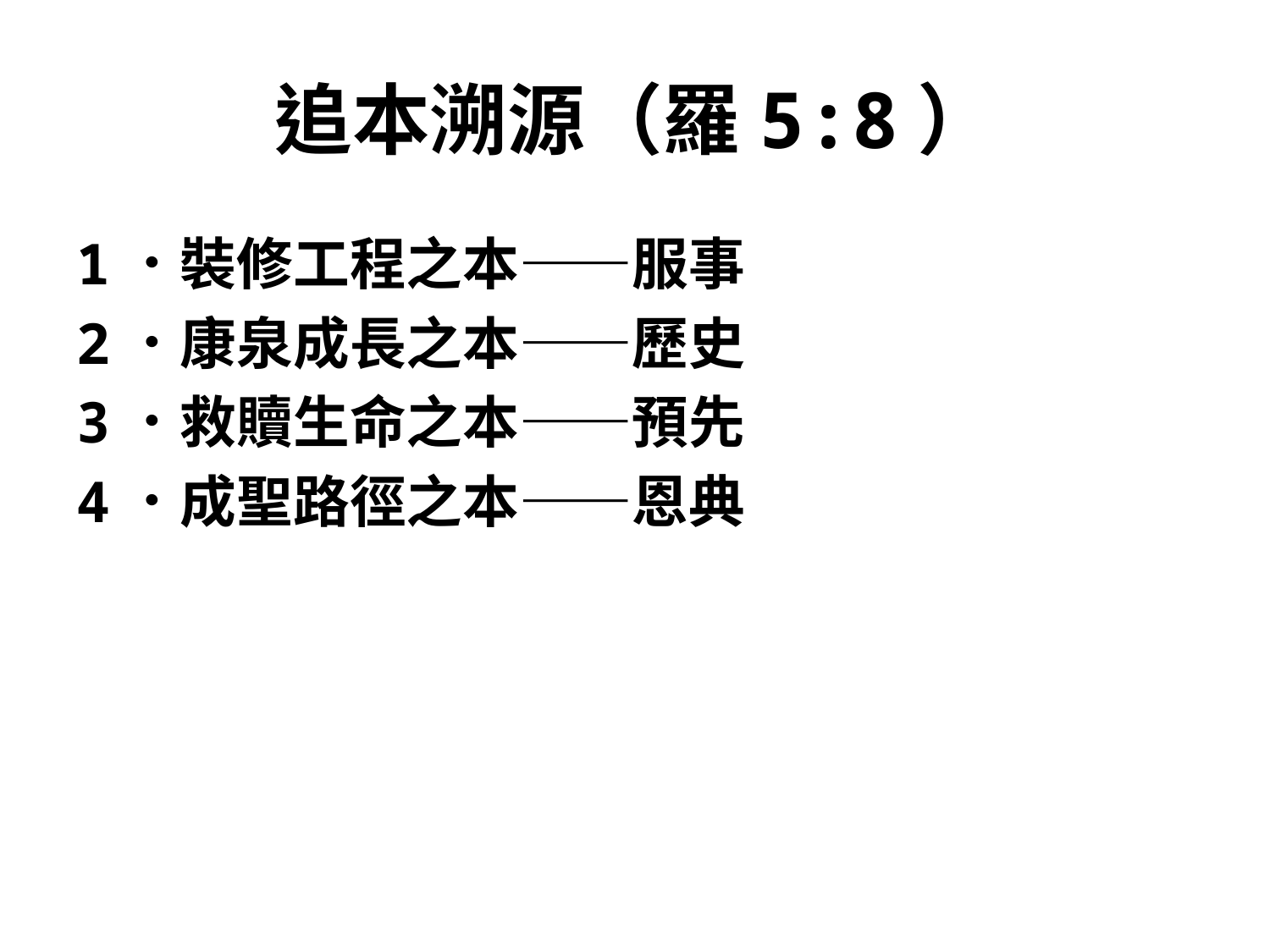

# 追本溯源（羅5:8）
1．裝修工程之本——服事
2．康泉成長之本——歷史
3．救贖生命之本——預先
4．成聖路徑之本——恩典